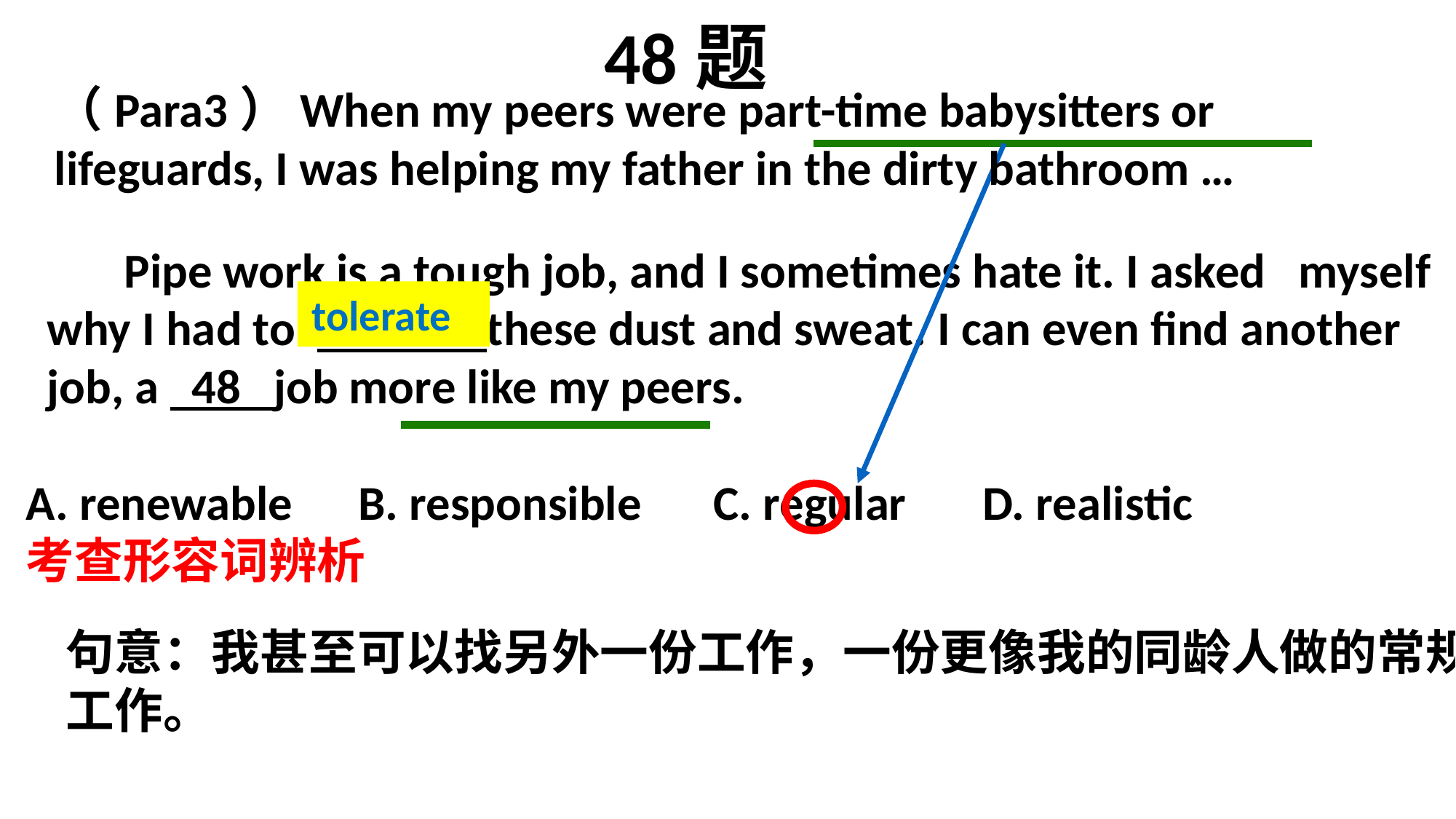

48题
（Para3）When my peers were part-time babysitters or lifeguards, I was helping my father in the dirty bathroom …
         Pipe work is a tough job, and I sometimes hate it. I asked   myself why I had to        47     these dust and sweat. I can even find another job, a   48   job more like my peers.

A. renewable      B. responsible 	   C. regular       D. realistic
考查形容词辨析

tolerate

句意：我甚至可以找另外一份工作，一份更像我的同龄人做的常规工作。